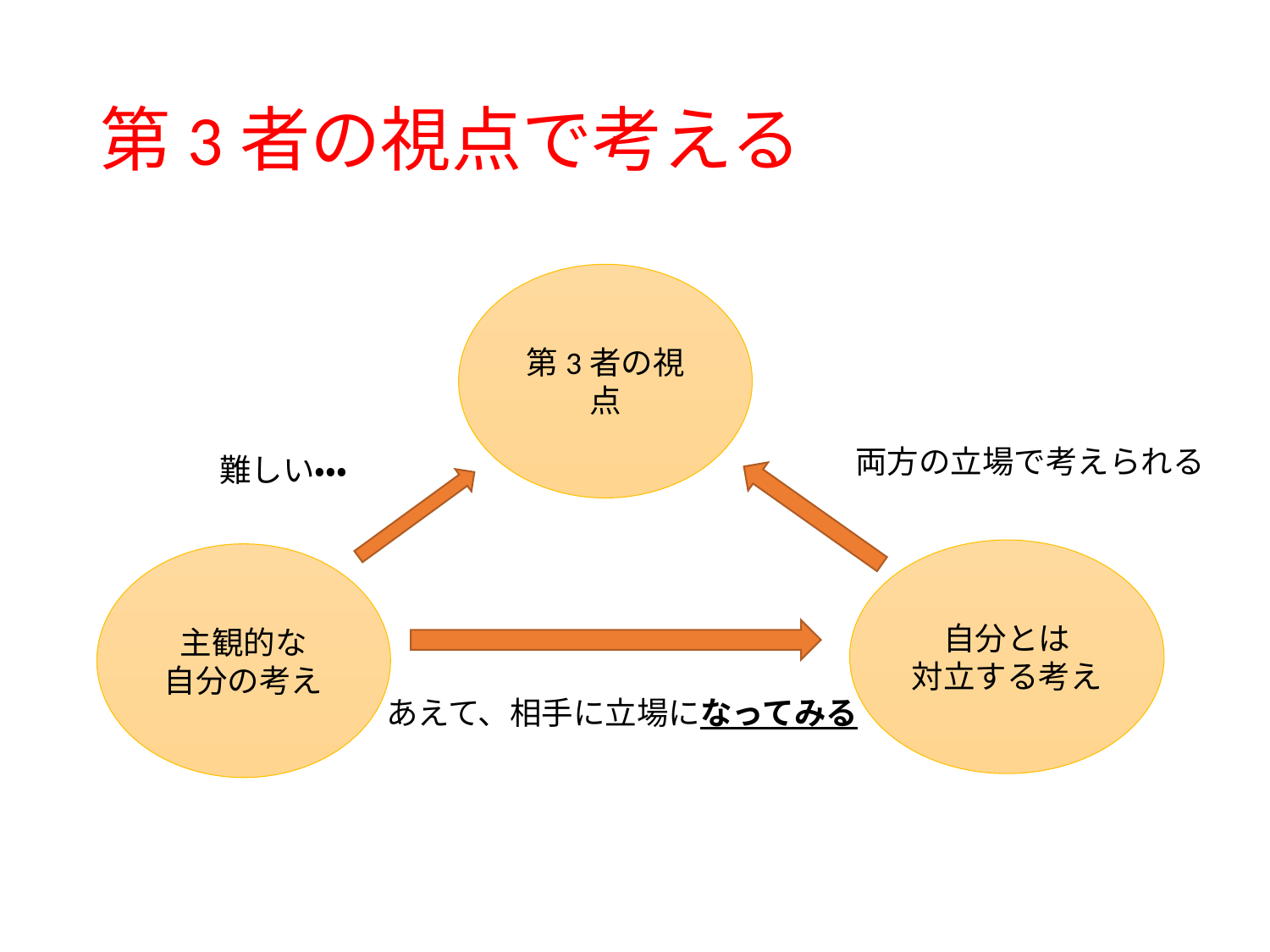

# 第3者の視点で考える
第3者の視点
両方の立場で考えられる
難しい・・・

自分とは
対立する考え
主観的な
自分の考え

あえて、相手に立場になってみる